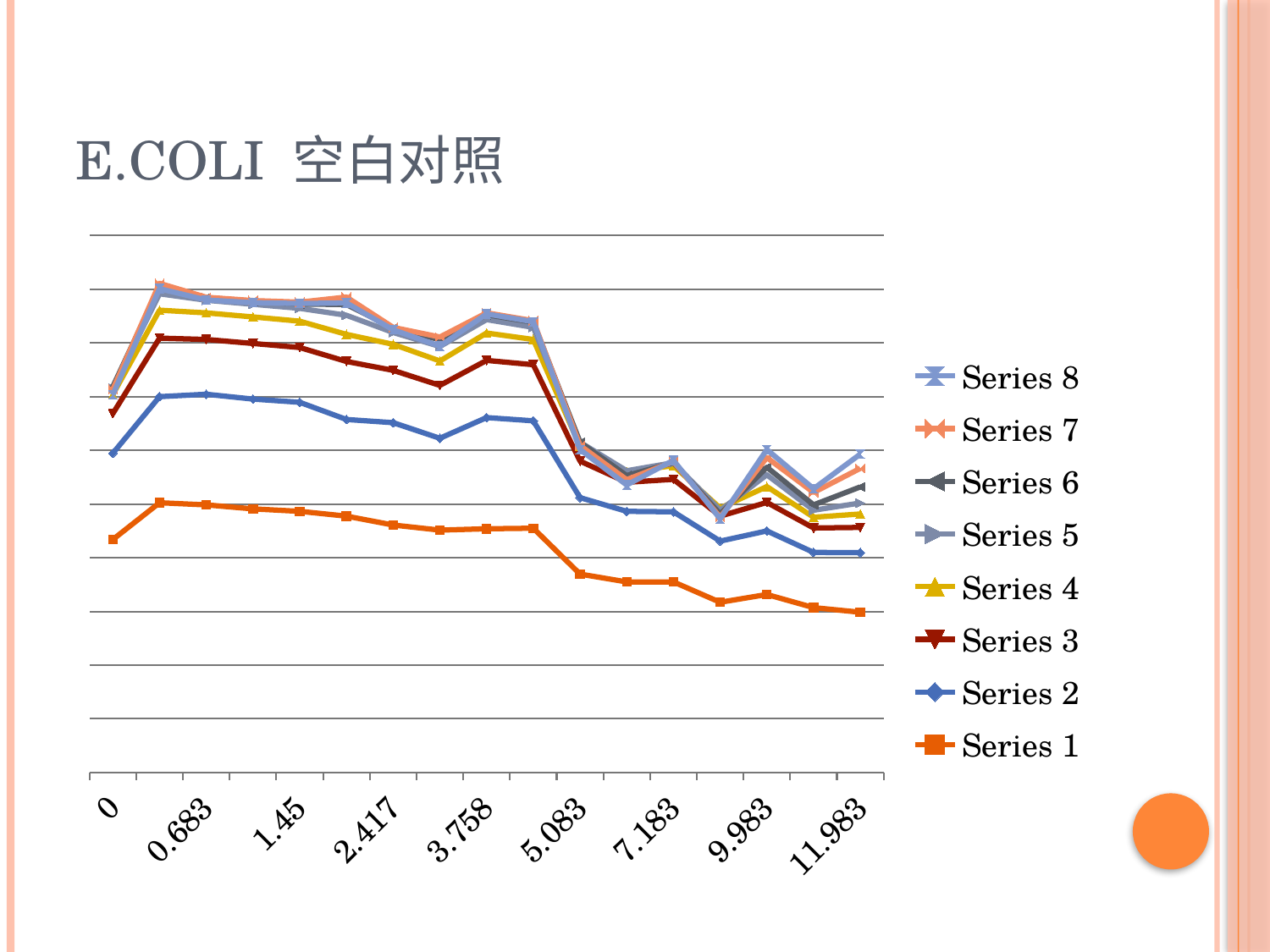

# E.coli 空白对照

### Chart

| Category | Series 1 | Series 2 | Series 3 | Series 4 | Series 5 | Series 6 | Series 7 | Series 8 |
|---|---|---|---|---|---|---|---|---|
| 0 | 0.8680000000000002 | 0.3210000000000001 | 0.14800000000000005 | 0.071 | 0.025 | 0.004000000000000002 | -0.010000000000000004 | -0.020000000000000007 |
| 0.38300000000000012 | 1.0049999999999994 | 0.39500000000000013 | 0.21800000000000005 | 0.10400000000000002 | 0.06100000000000001 | 0.02700000000000001 | 0.012 | -0.020000000000000007 |
| 0.68300000000000005 | 0.997 | 0.4120000000000001 | 0.20400000000000001 | 0.09900000000000005 | 0.047000000000000014 | 0.010000000000000004 | 0.0010000000000000005 | -0.010000000000000004 |
| 1.0329999999999995 | 0.982 | 0.4090000000000001 | 0.20700000000000005 | 0.09900000000000005 | 0.047000000000000014 | 0.012 | 0.002000000000000001 | -0.008000000000000005 |
| 1.45 | 0.9730000000000002 | 0.4060000000000001 | 0.20400000000000001 | 0.09800000000000003 | 0.048 | 0.016000000000000007 | 0.007000000000000002 | -0.005000000000000002 |
| 1.9500000000000004 | 0.9550000000000002 | 0.3600000000000001 | 0.21600000000000005 | 0.10100000000000002 | 0.071 | 0.040000000000000015 | 0.028 | -0.022 |
| 2.4169999999999989 | 0.922 | 0.3810000000000001 | 0.195 | 0.097 | 0.044 | 0.017 | 0.002000000000000001 | -0.009000000000000003 |
| 3.05 | 0.903 | 0.3420000000000001 | 0.197 | 0.09100000000000003 | 0.054 | 0.025 | 0.010000000000000004 | -0.034 |
| 3.758 | 0.908 | 0.4140000000000001 | 0.21300000000000005 | 0.10199999999999998 | 0.05 | 0.018 | 0.007000000000000002 | -0.004000000000000002 |
| 4.383 | 0.91 | 0.4 | 0.20900000000000005 | 0.09400000000000003 | 0.04500000000000001 | 0.019000000000000006 | 0.006000000000000002 | -0.004000000000000002 |
| 5.0830000000000002 | 0.7390000000000002 | 0.2850000000000001 | 0.136 | 0.054 | 0.016000000000000007 | 0.0 | -0.012 | -0.014999999999999998 |
| 5.9829999999999997 | 0.7100000000000002 | 0.263 | 0.10800000000000003 | 0.039000000000000014 | 0.004000000000000002 | -0.018 | -0.014999999999999998 | -0.020000000000000007 |
| 7.1829999999999981 | 0.7100000000000002 | 0.261 | 0.12100000000000002 | 0.051000000000000004 | 0.010999999999999998 | 0.0 | 0.004000000000000002 | 0.005000000000000002 |
| 8.4550000000000036 | 0.6340000000000002 | 0.228 | 0.09300000000000005 | 0.030000000000000002 | -0.008000000000000005 | -0.014 | -0.012 | -0.006000000000000002 |
| 9.9830000000000005 | 0.6630000000000003 | 0.23700000000000004 | 0.10600000000000002 | 0.05900000000000001 | 0.044 | 0.028 | 0.036 | 0.030000000000000002 |
| 10.983000000000002 | 0.6140000000000002 | 0.20600000000000004 | 0.09100000000000003 | 0.040000000000000015 | 0.026 | 0.020000000000000007 | 0.046 | 0.014 |
| 11.983000000000002 | 0.597 | 0.222 | 0.09400000000000003 | 0.05 | 0.041 | 0.06000000000000002 | 0.06900000000000003 | 0.05300000000000001 |